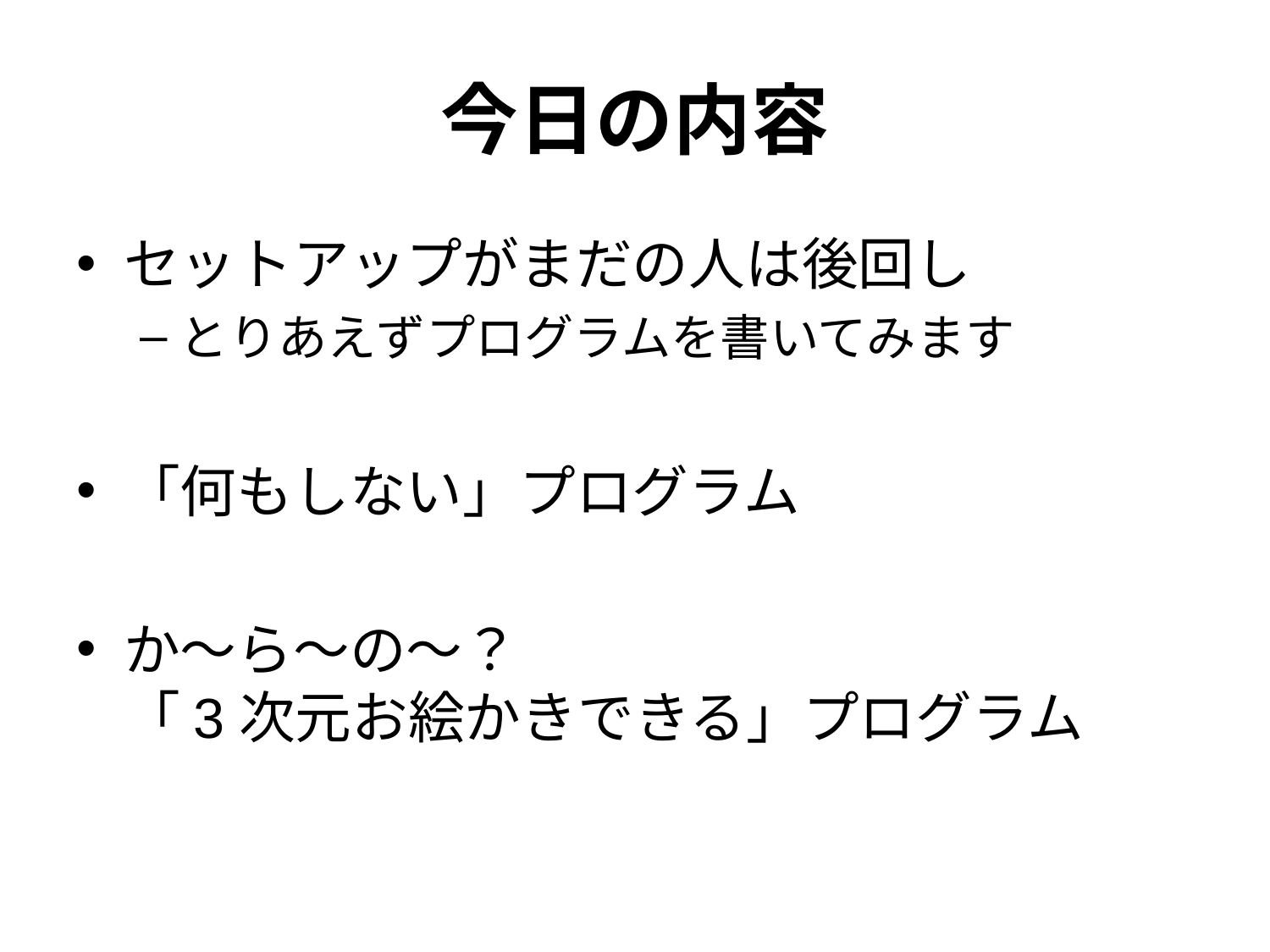

# 今日の内容
セットアップがまだの人は後回し
とりあえずプログラムを書いてみます

「何もしない」プログラム

か～ら～の～？
「3次元お絵かきできる」プログラム